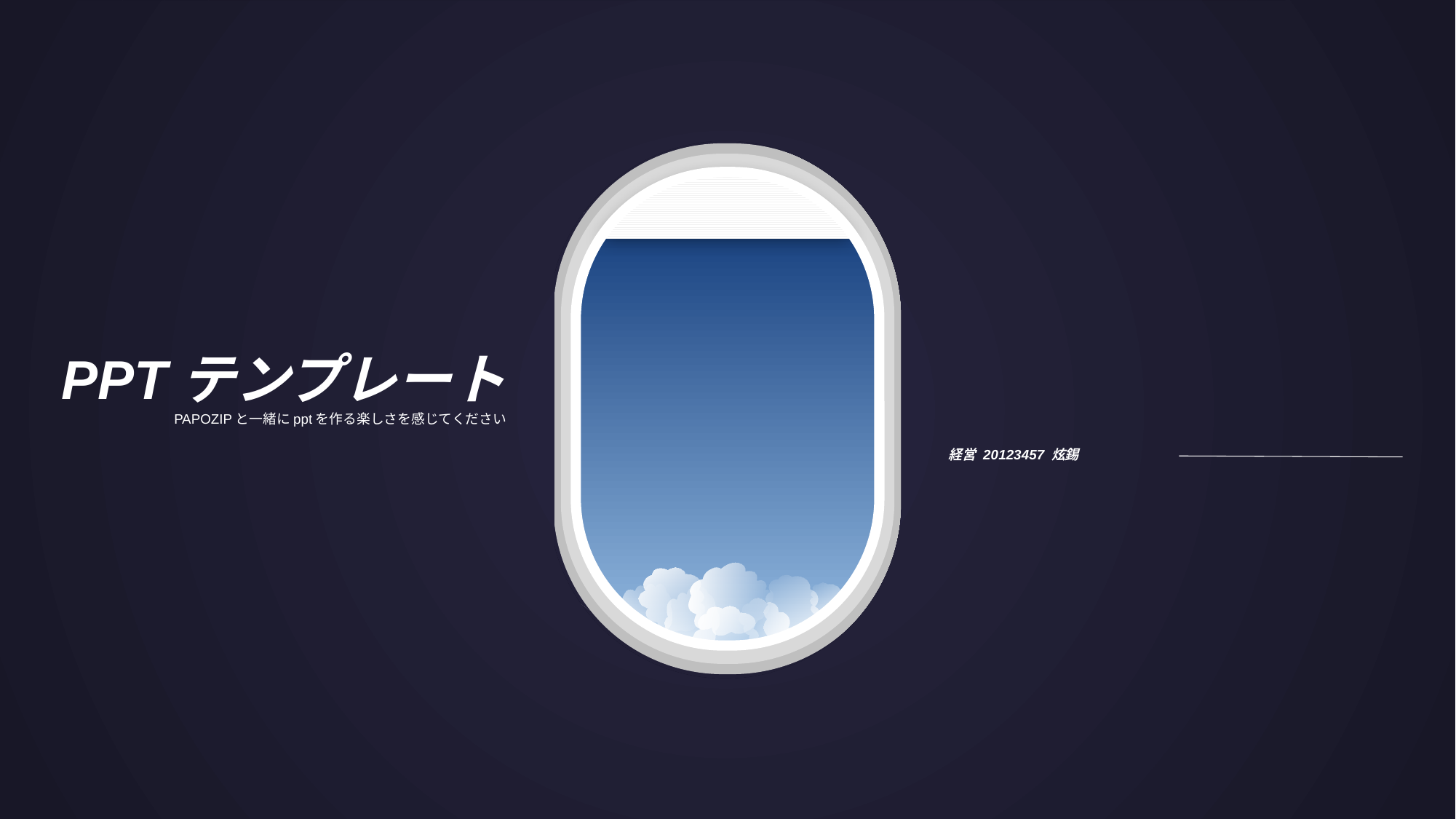

PPT PRESENTATION
Enjoy your stylish business and campus life with BIZCAM
PPTテンプレート
PAPOZIPと一緒にpptを作る楽しさを感じてください
経営 20123457 炫錫